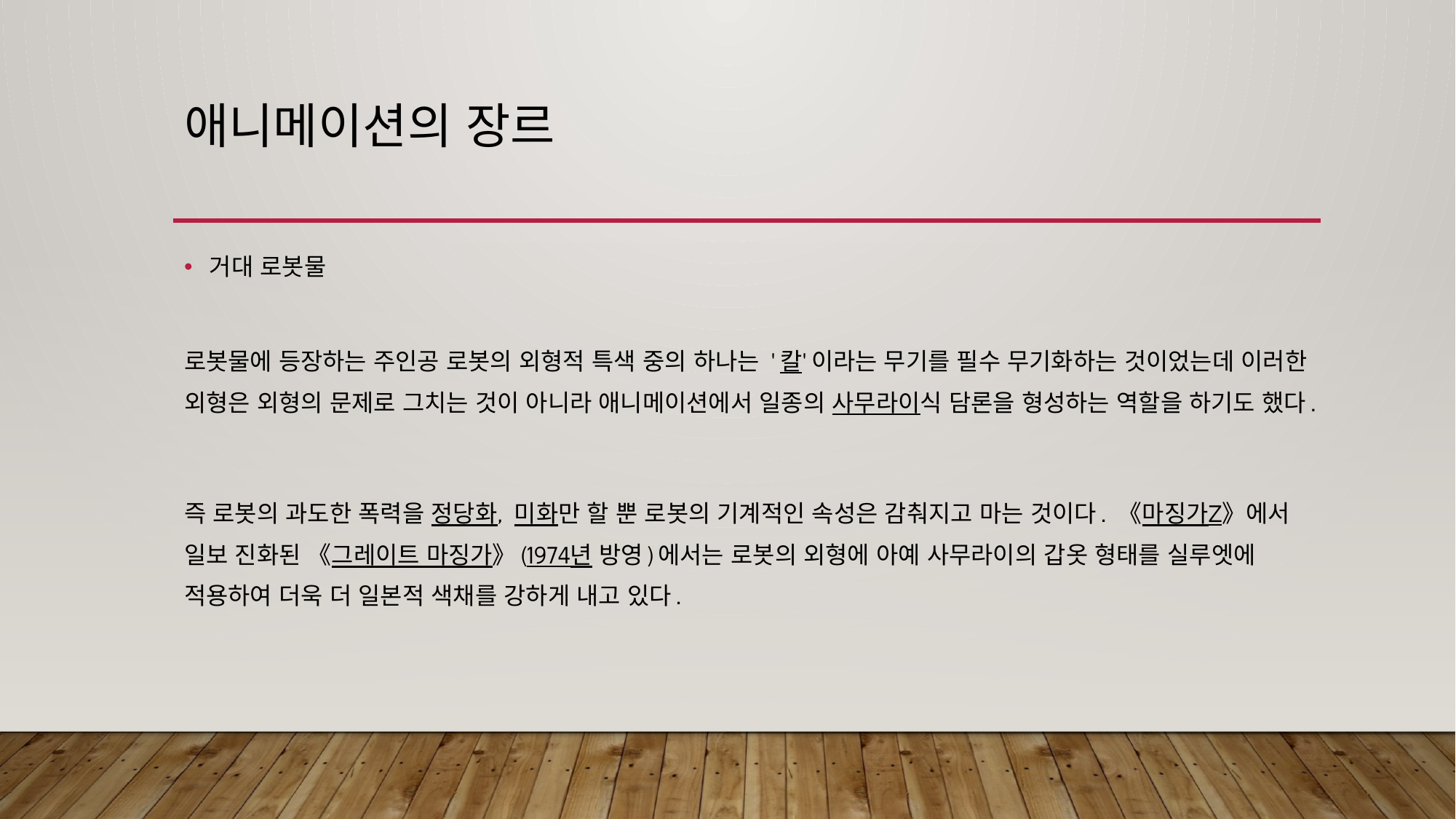

# 애니메이션의 장르
거대 로봇물

로봇물에 등장하는 주인공 로봇의 외형적 특색 중의 하나는 '칼'이라는 무기를 필수 무기화하는 것이었는데 이러한 외형은 외형의 문제로 그치는 것이 아니라 애니메이션에서 일종의 사무라이식 담론을 형성하는 역할을 하기도 했다.
즉 로봇의 과도한 폭력을 정당화, 미화만 할 뿐 로봇의 기계적인 속성은 감춰지고 마는 것이다. 《마징가Z》에서 일보 진화된 《그레이트 마징가》(1974년 방영)에서는 로봇의 외형에 아예 사무라이의 갑옷 형태를 실루엣에 적용하여 더욱 더 일본적 색채를 강하게 내고 있다.